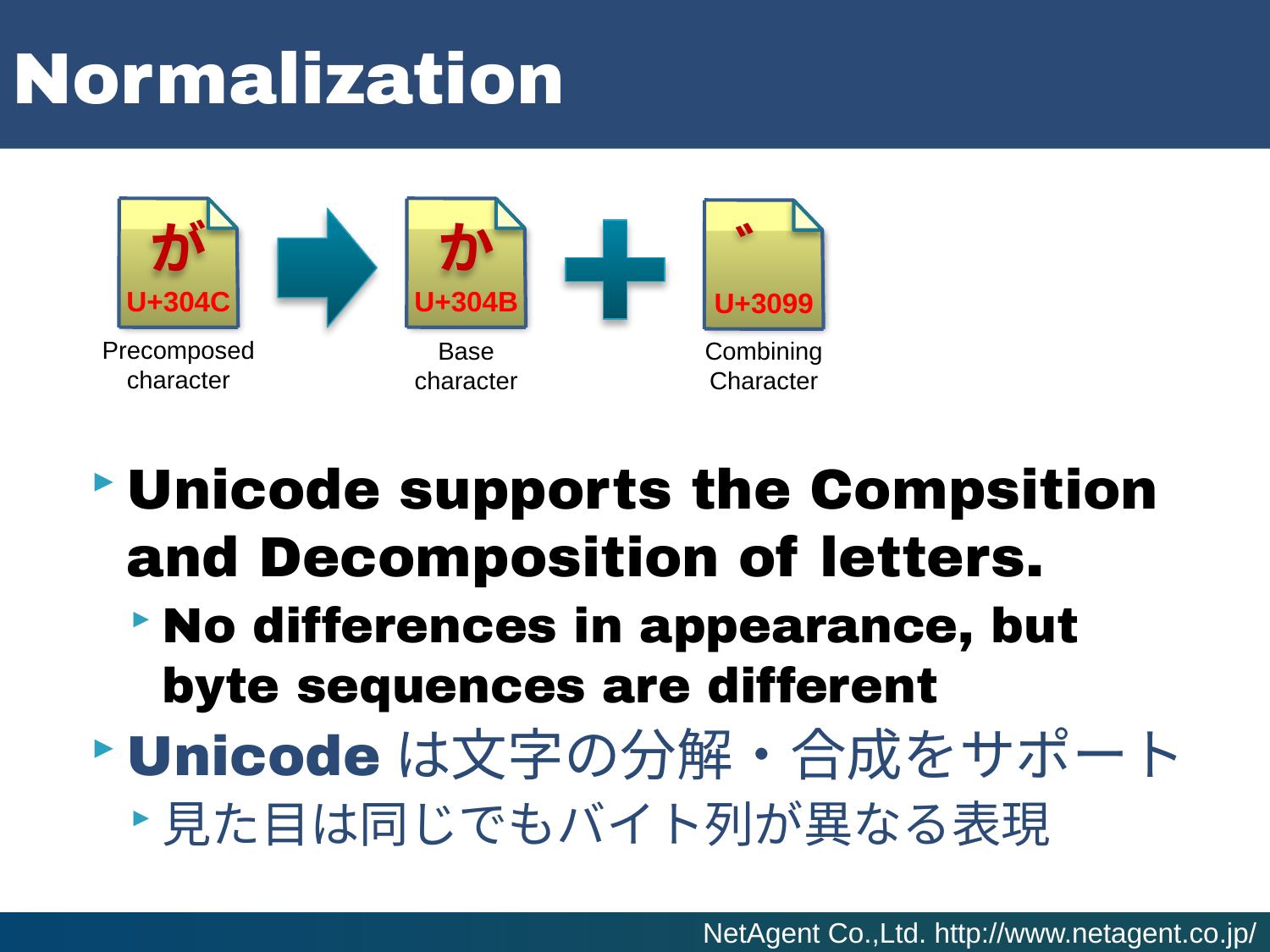

# Normalization

が
か
゛

U+304C
U+304B
U+3099
Precomposed
character
Base character
Combining Character
Unicode supports the Compsition and Decomposition of letters.
No differences in appearance, but byte sequences are different
Unicodeは文字の分解・合成をサポート
見た目は同じでもバイト列が異なる表現